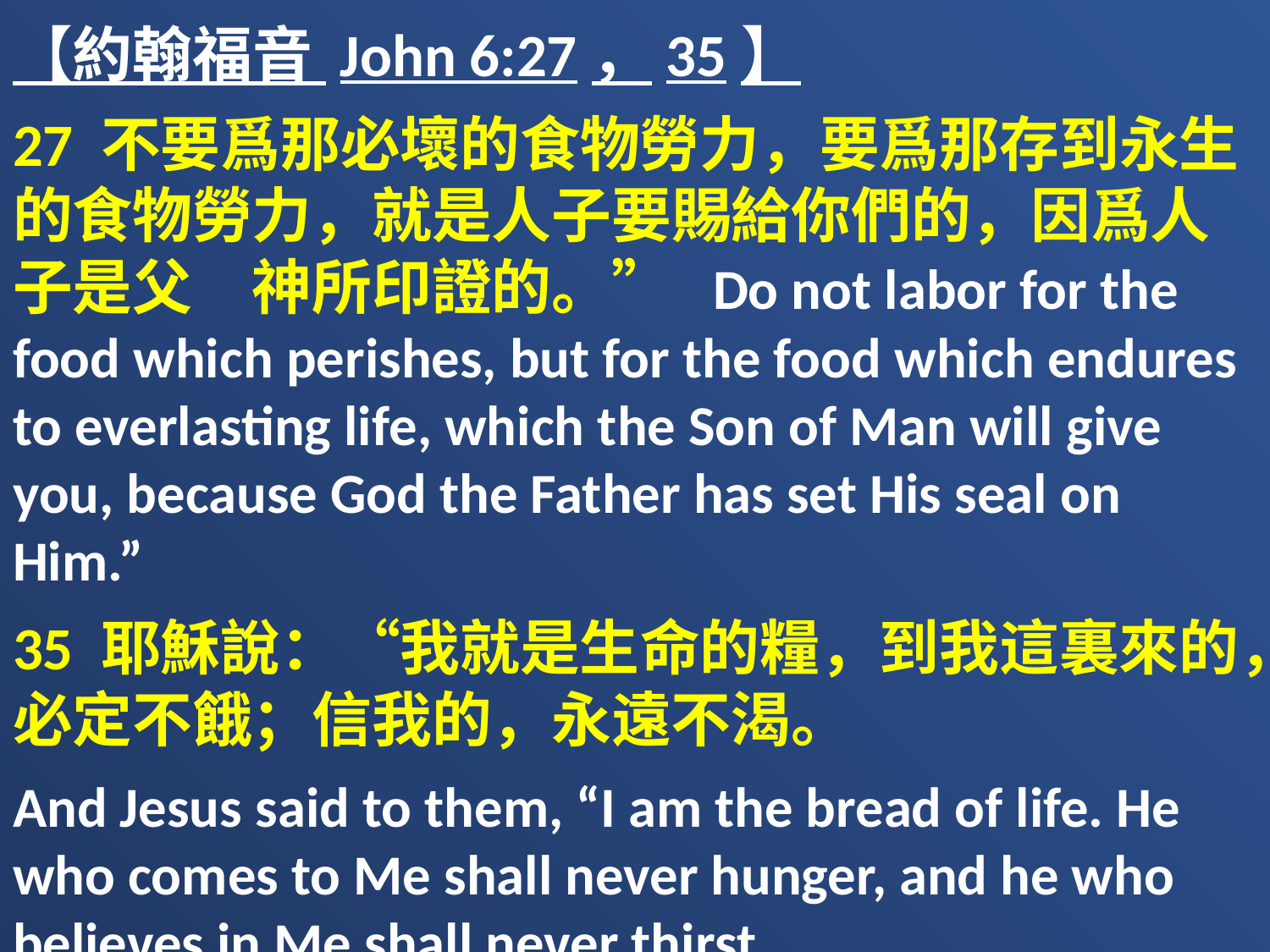

【約翰福音 John 6:27，35】
27 不要爲那必壞的食物勞力，要爲那存到永生的食物勞力，就是人子要賜給你們的，因爲人子是父　神所印證的。”  Do not labor for the food which perishes, but for the food which endures to everlasting life, which the Son of Man will give you, because God the Father has set His seal on Him.”
35 耶穌說：“我就是生命的糧，到我這裏來的，必定不餓；信我的，永遠不渴。
And Jesus said to them, “I am the bread of life. He who comes to Me shall never hunger, and he who believes in Me shall never thirst.